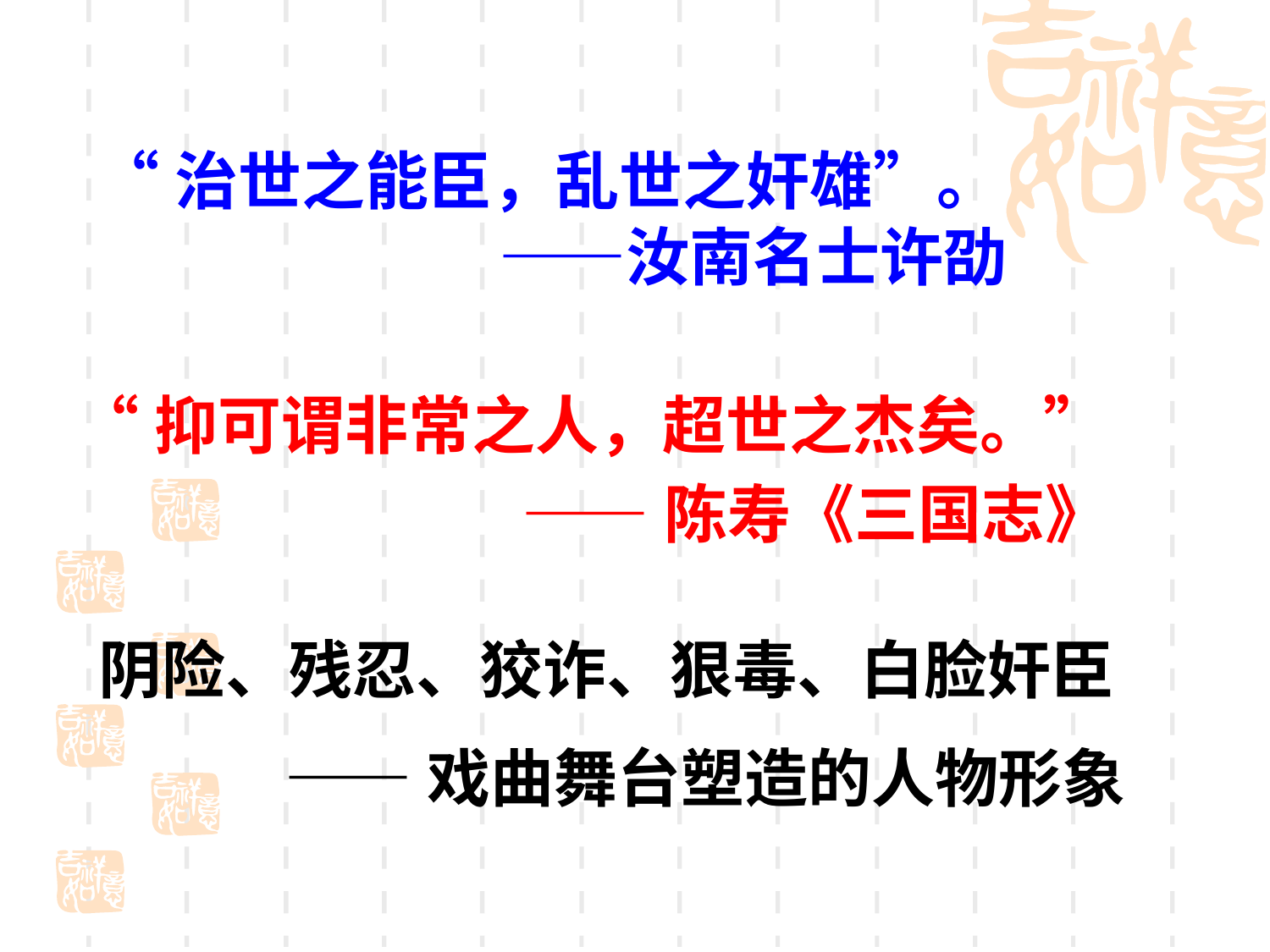

# “治世之能臣，乱世之奸雄”。 ——汝南名士许劭
“抑可谓非常之人，超世之杰矣。”
                               ——陈寿《三国志》
  阴险、残忍、狡诈、狠毒、白脸奸臣
                ——戏曲舞台塑造的人物形象